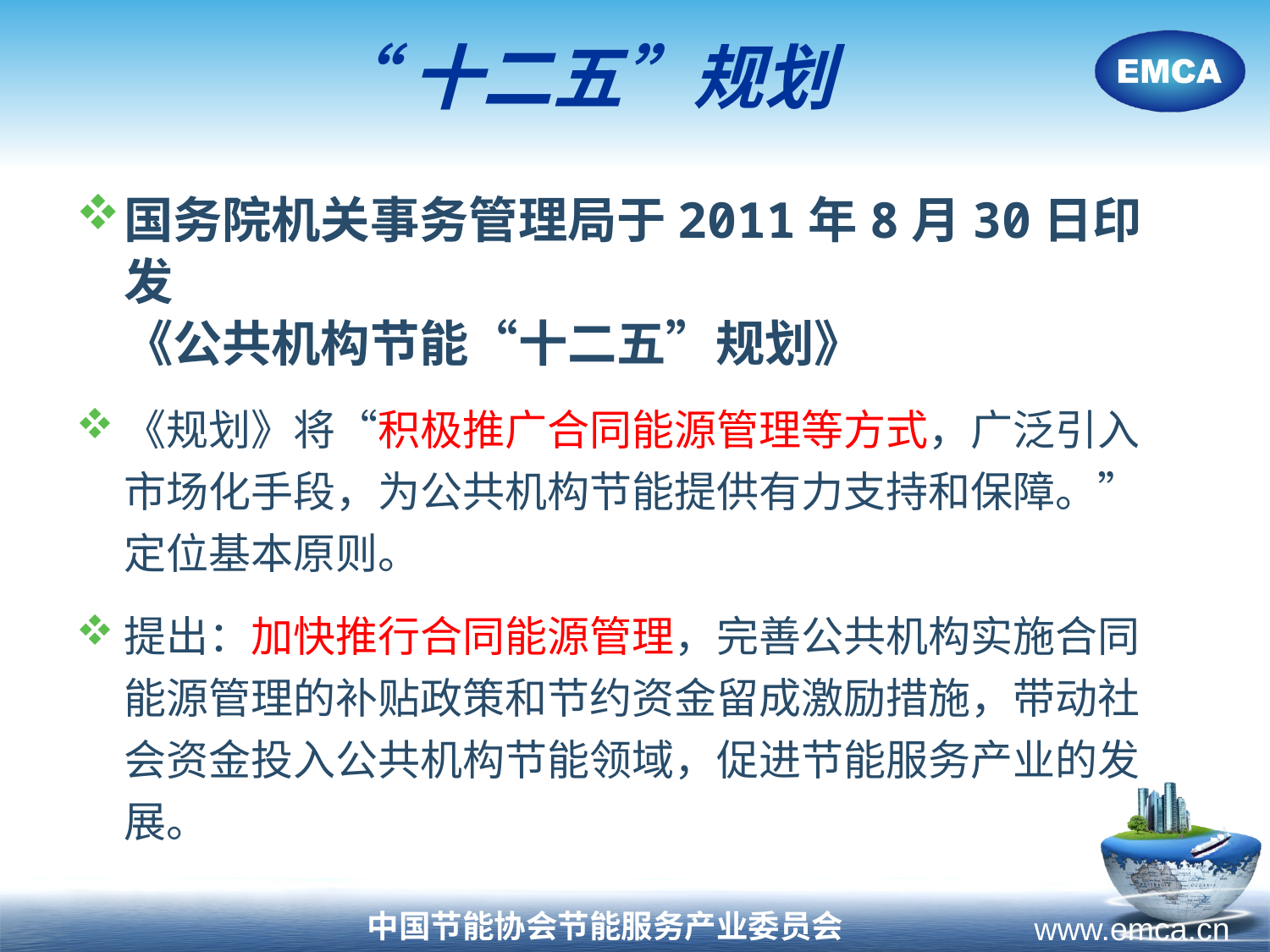

“十二五”规划
国务院机关事务管理局于2011年8月30日印发
《公共机构节能“十二五”规划》
《规划》将“积极推广合同能源管理等方式，广泛引入市场化手段，为公共机构节能提供有力支持和保障。”定位基本原则。
提出：加快推行合同能源管理，完善公共机构实施合同能源管理的补贴政策和节约资金留成激励措施，带动社会资金投入公共机构节能领域，促进节能服务产业的发展。
55